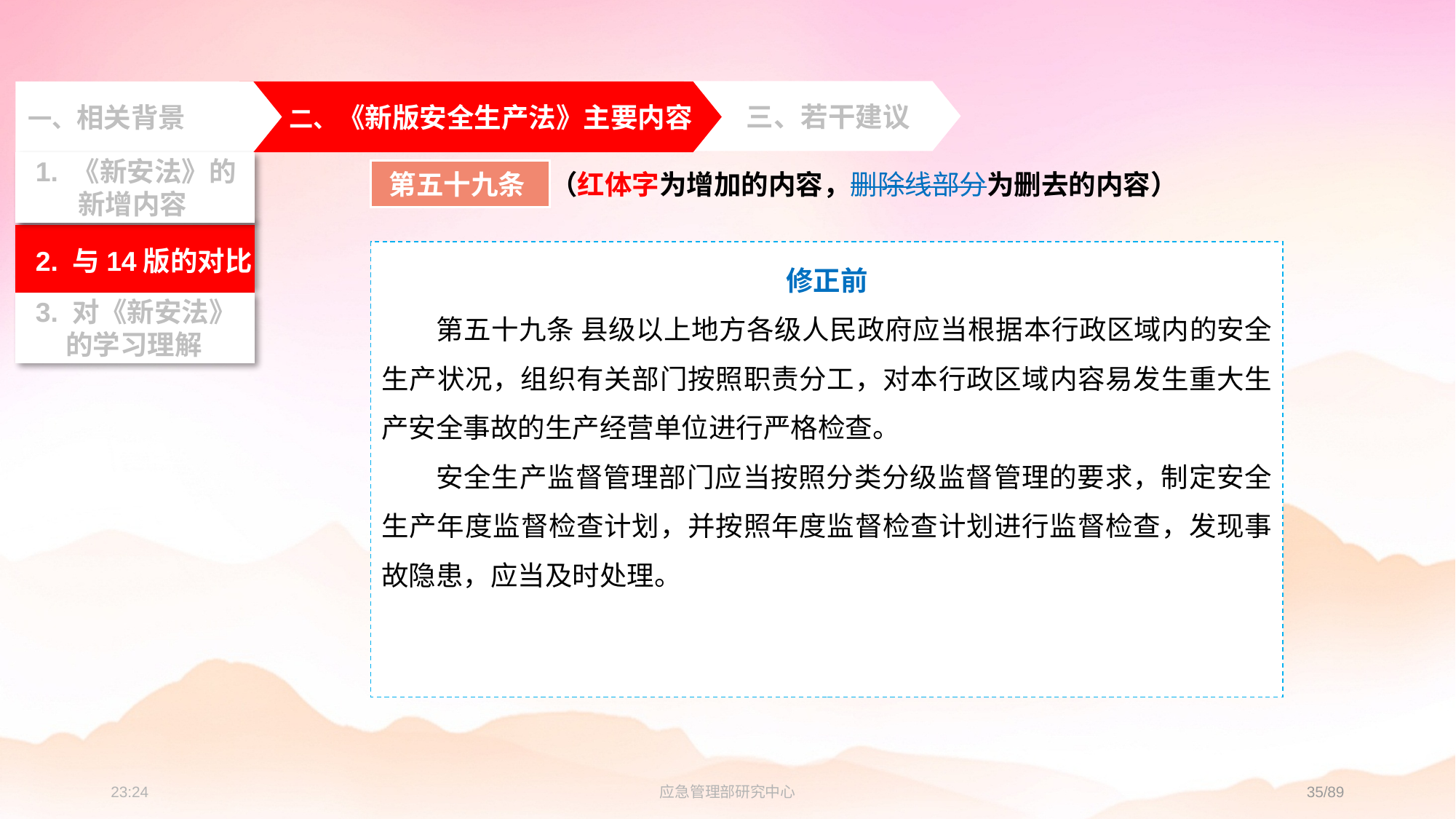

三、若干建议
一、相关背景
     二、《新版安全生产法》主要内容
 2. 与14版的对比
 3. 对《新安法》
     的学习理解
 1. 《新安法》的
       新增内容
第五十九条
（红体字为增加的内容，删除线部分为删去的内容）
修正前
第五十九条 县级以上地方各级人民政府应当根据本行政区域内的安全生产状况，组织有关部门按照职责分工，对本行政区域内容易发生重大生产安全事故的生产经营单位进行严格检查。
安全生产监督管理部门应当按照分类分级监督管理的要求，制定安全生产年度监督检查计划，并按照年度监督检查计划进行监督检查，发现事故隐患，应当及时处理。
23:24
应急管理部研究中心
35/89